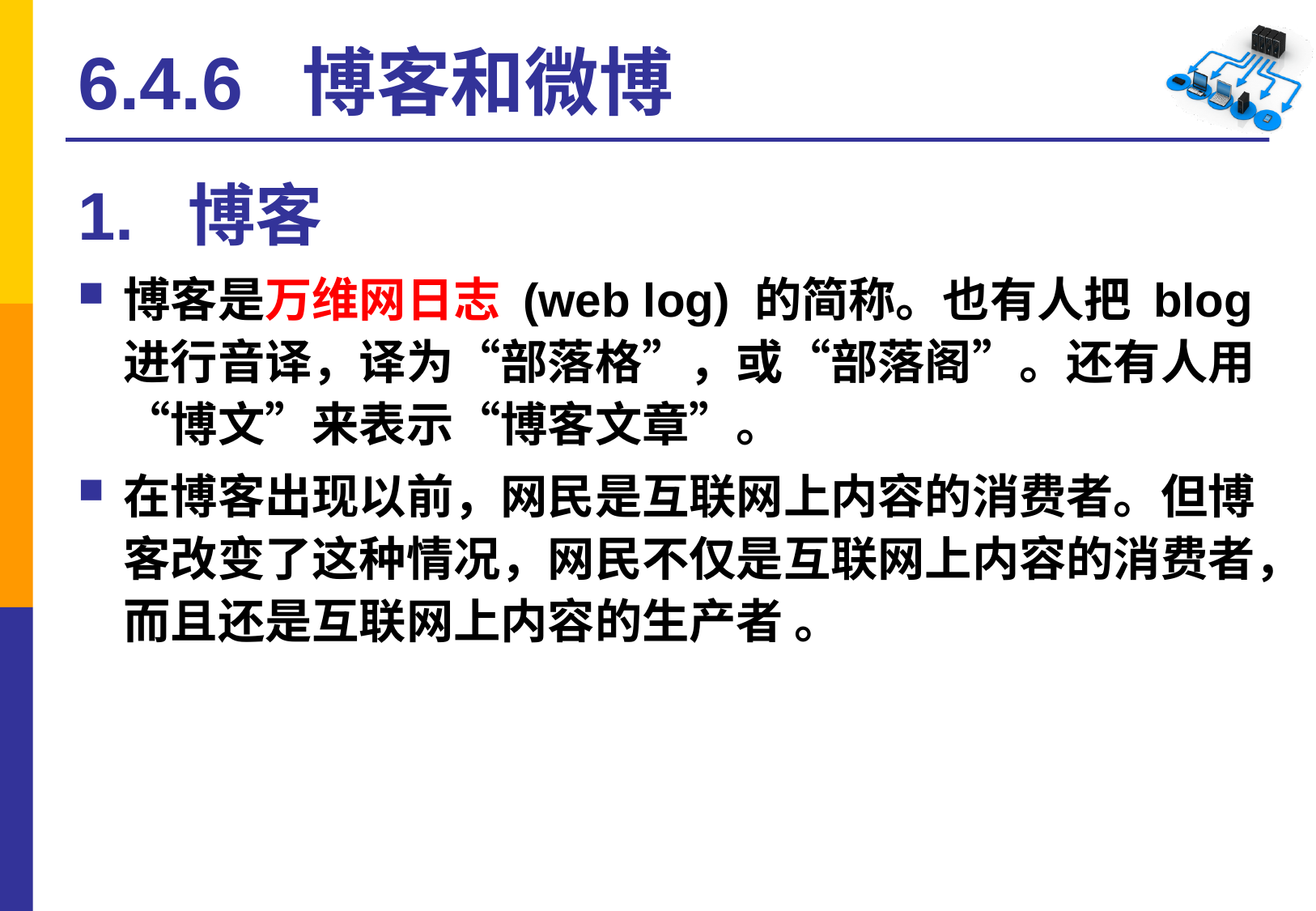

# 6.4.6  博客和微博
1.  博客
博客是万维网日志 (web log) 的简称。也有人把 blog 进行音译，译为“部落格”，或“部落阁”。还有人用“博文”来表示“博客文章”。
在博客出现以前，网民是互联网上内容的消费者。但博客改变了这种情况，网民不仅是互联网上内容的消费者，而且还是互联网上内容的生产者 。